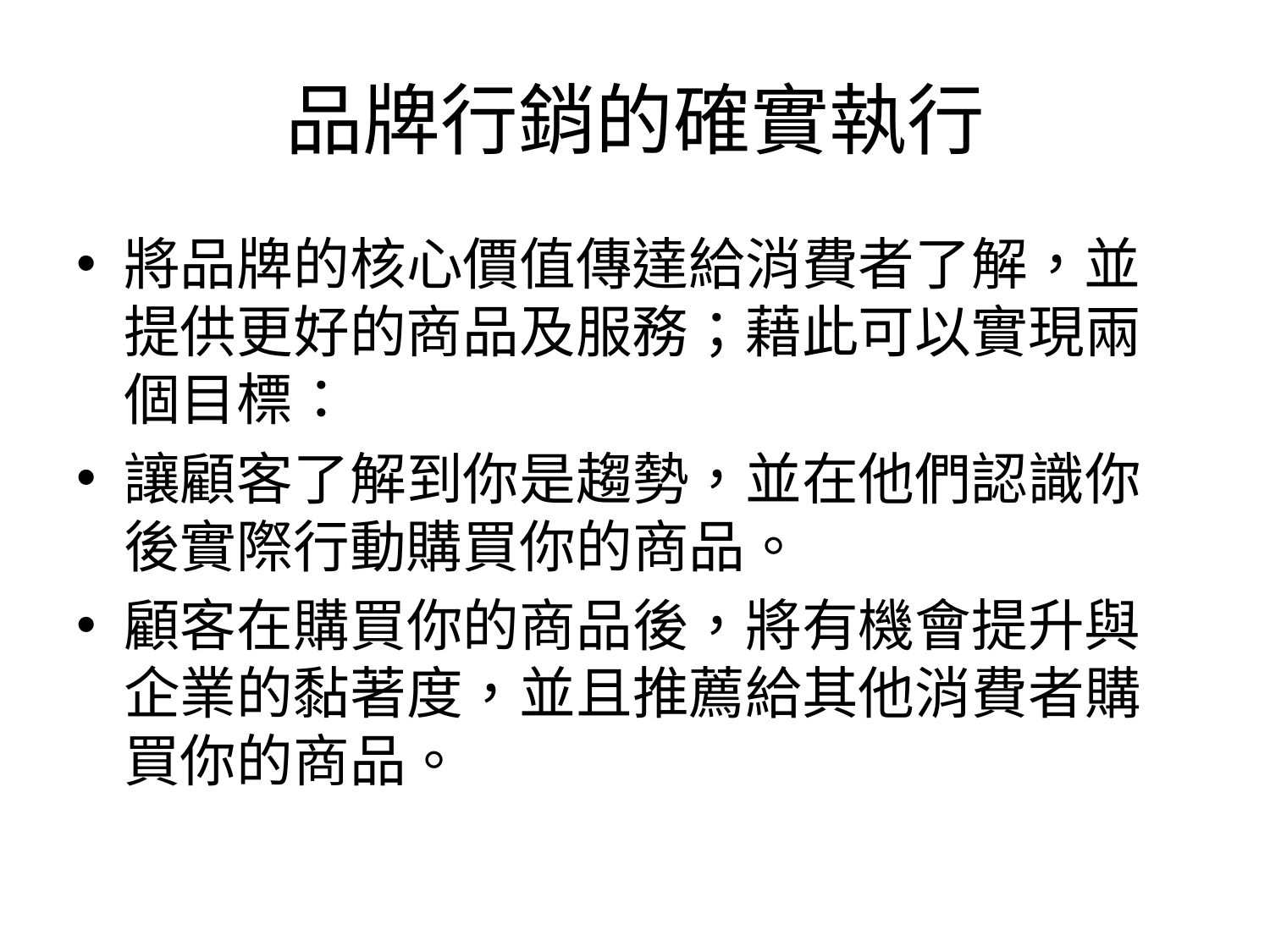

# 品牌行銷的確實執行
將品牌的核心價值傳達給消費者了解，並提供更好的商品及服務；藉此可以實現兩個目標：
讓顧客了解到你是趨勢，並在他們認識你後實際行動購買你的商品。
顧客在購買你的商品後，將有機會提升與企業的黏著度，並且推薦給其他消費者購買你的商品。